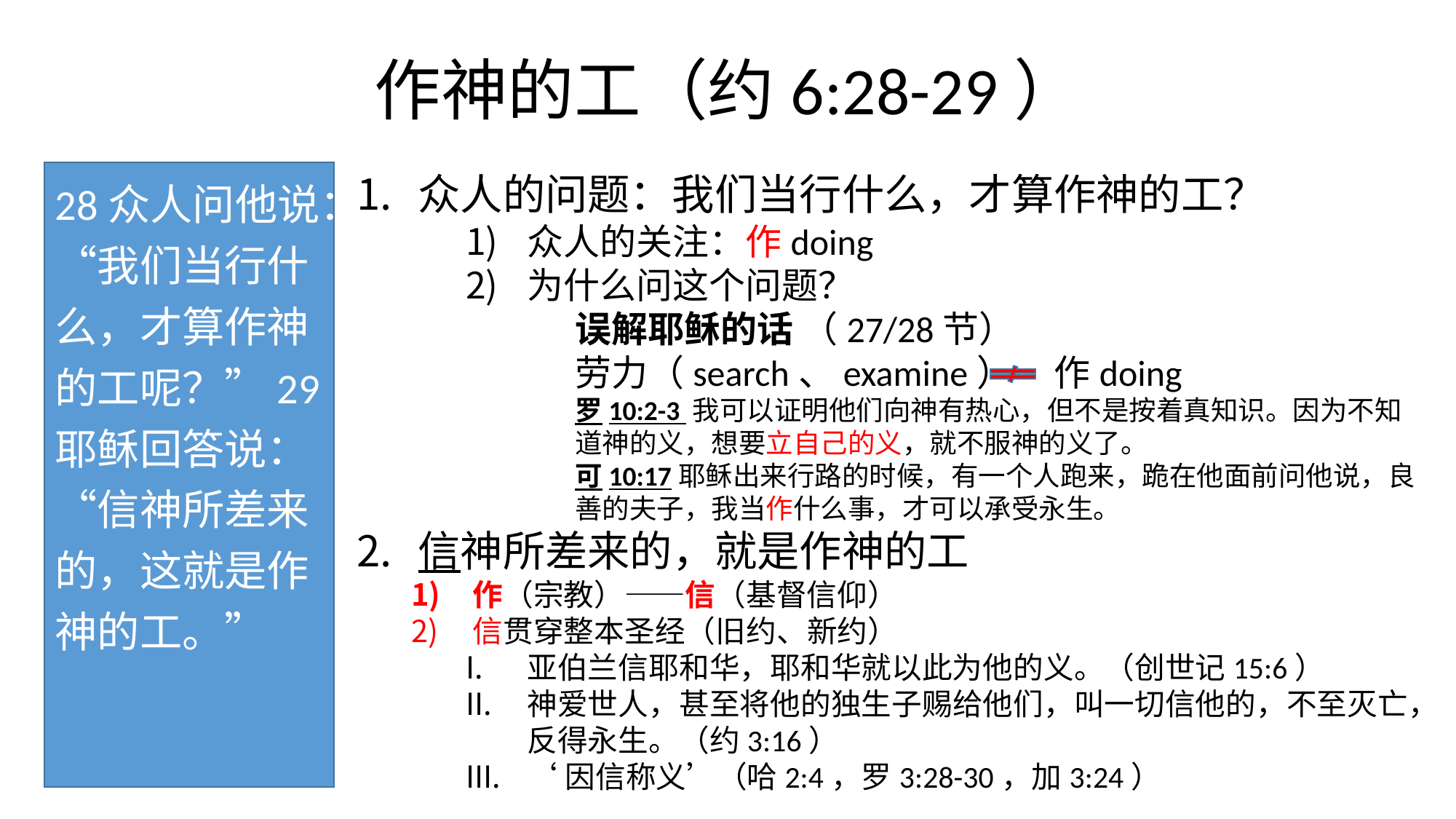

# 作神的工（约6:28-29）
28众人问他说：“我们当行什么，才算作神的工呢？”29耶稣回答说：“信神所差来的，这就是作神的工。”
众人的问题：我们当行什么，才算作神的工？
众人的关注：作doing
为什么问这个问题？
误解耶稣的话 （27/28节）
劳力（search、examine）     作doing
罗10:2-3 我可以证明他们向神有热心，但不是按着真知识。因为不知道神的义，想要立自己的义，就不服神的义了。
可10:17耶稣出来行路的时候，有一个人跑来，跪在他面前问他说，良善的夫子，我当作什么事，才可以承受永生。
信神所差来的，就是作神的工
作（宗教）——信（基督信仰）
信贯穿整本圣经（旧约、新约）
亚伯兰信耶和华，耶和华就以此为他的义。（创世记15:6）
神爱世人，甚至将他的独生子赐给他们，叫一切信他的，不至灭亡，反得永生。（约3:16）
‘因信称义’（哈2:4，罗3:28-30，加3:24）